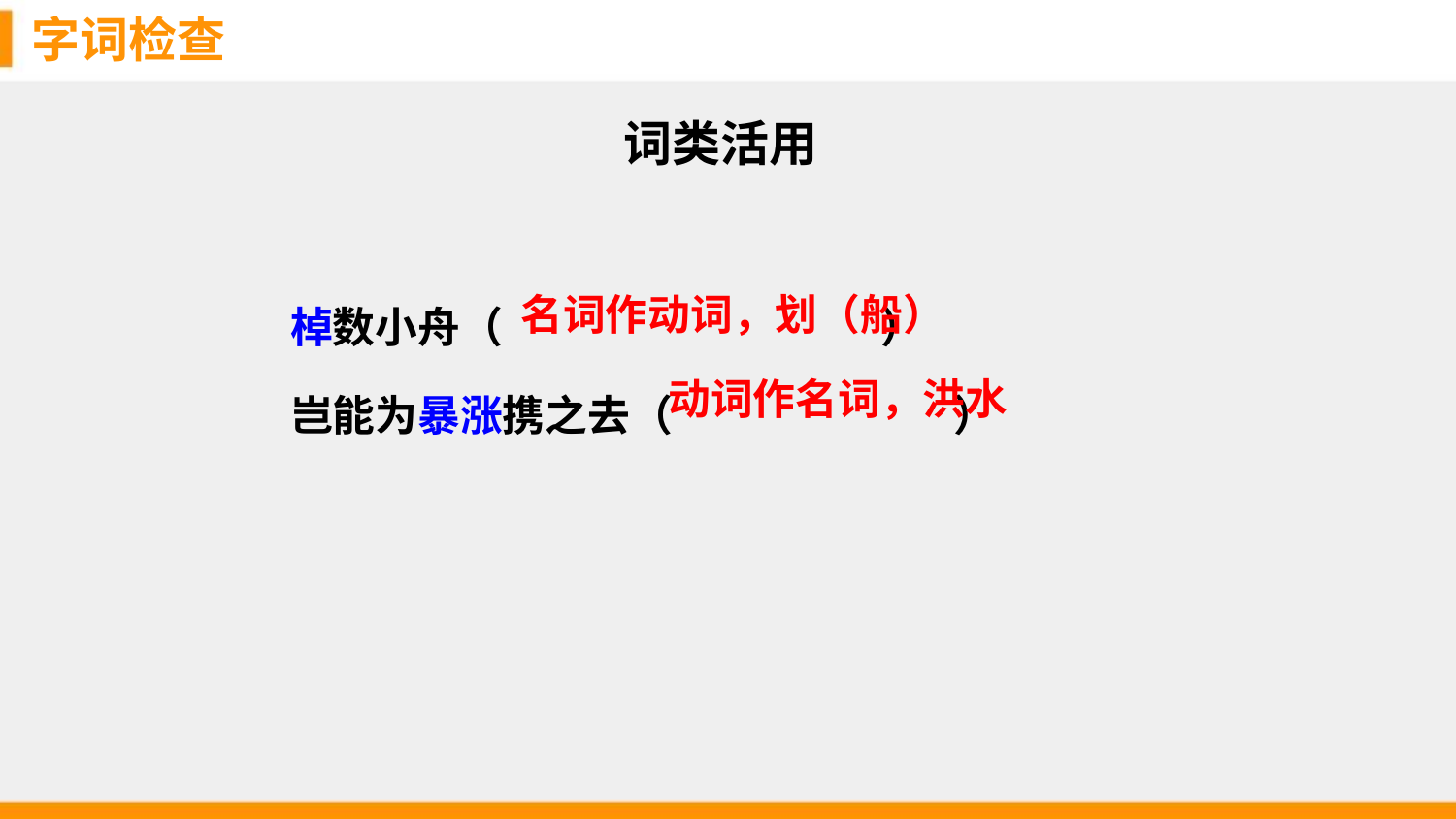

字词检查
词类活用
棹数小舟（                                       ）
岂能为暴涨携之去（                             ）
名词作动词，划（船）
动词作名词，洪水